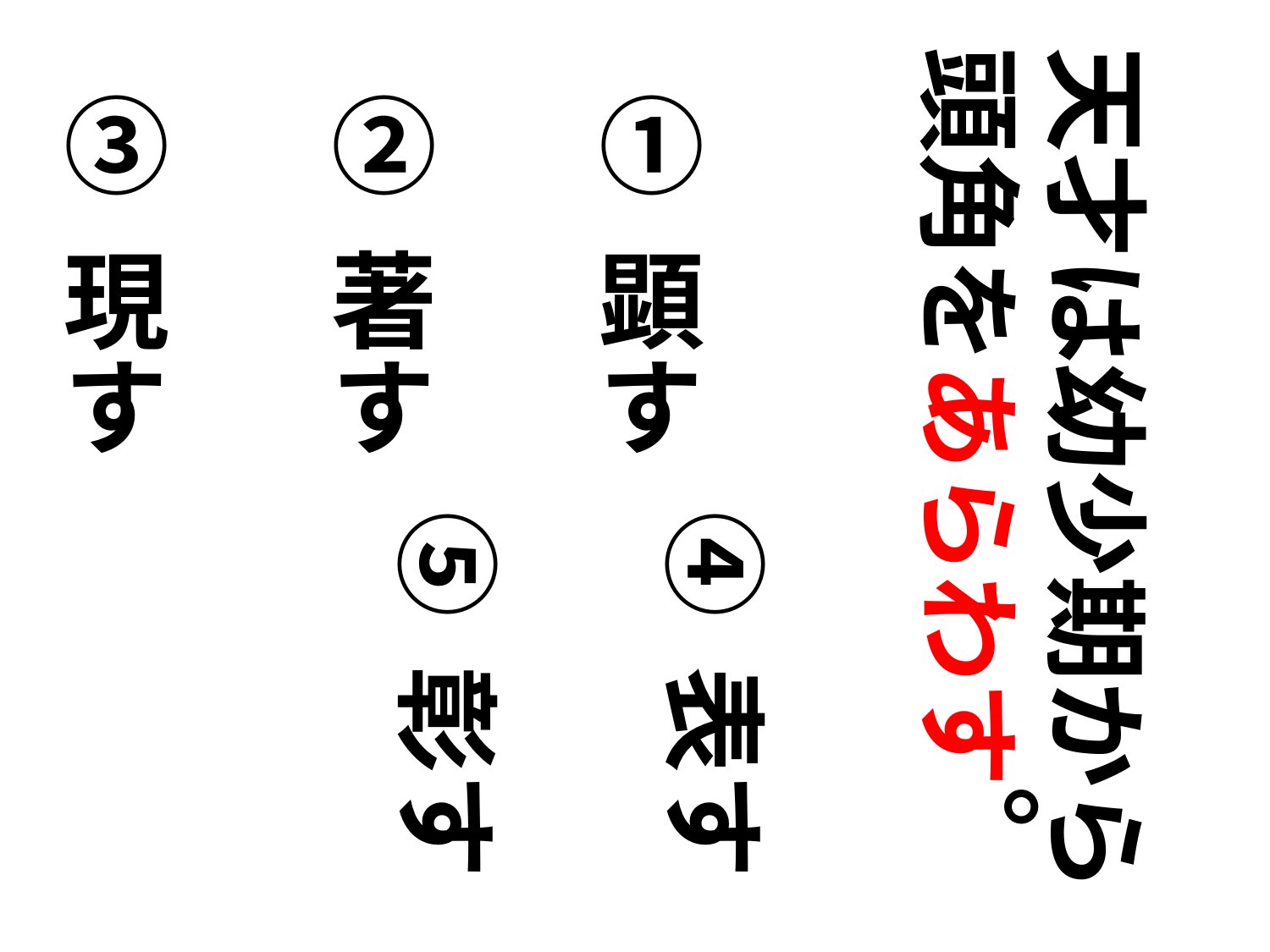

天才は幼少期から頭角をあらわす

① 顕す

② 著す

③ 現す

④ 表す

⑤ 彰す
。